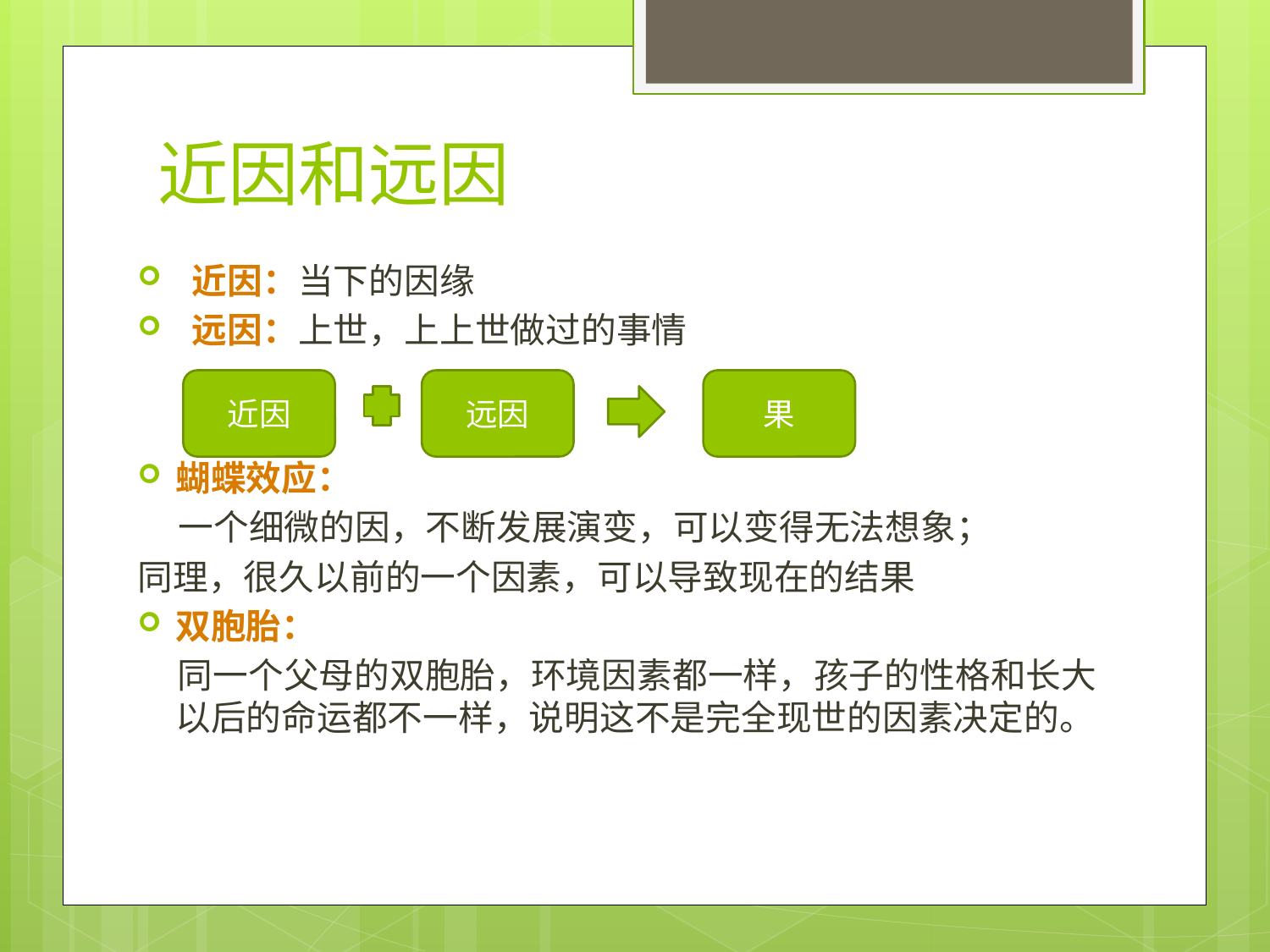

近因：当下的因缘
 远因：上世，上上世做过的事情

蝴蝶效应：
    一个细微的因，不断发展演变，可以变得无法想象；
同理，很久以前的一个因素，可以导致现在的结果
双胞胎：
    同一个父母的双胞胎，环境因素都一样，孩子的性格和长大以后的命运都不一样，说明这不是完全现世的因素决定的。

# 近因和远因
近因
远因
果